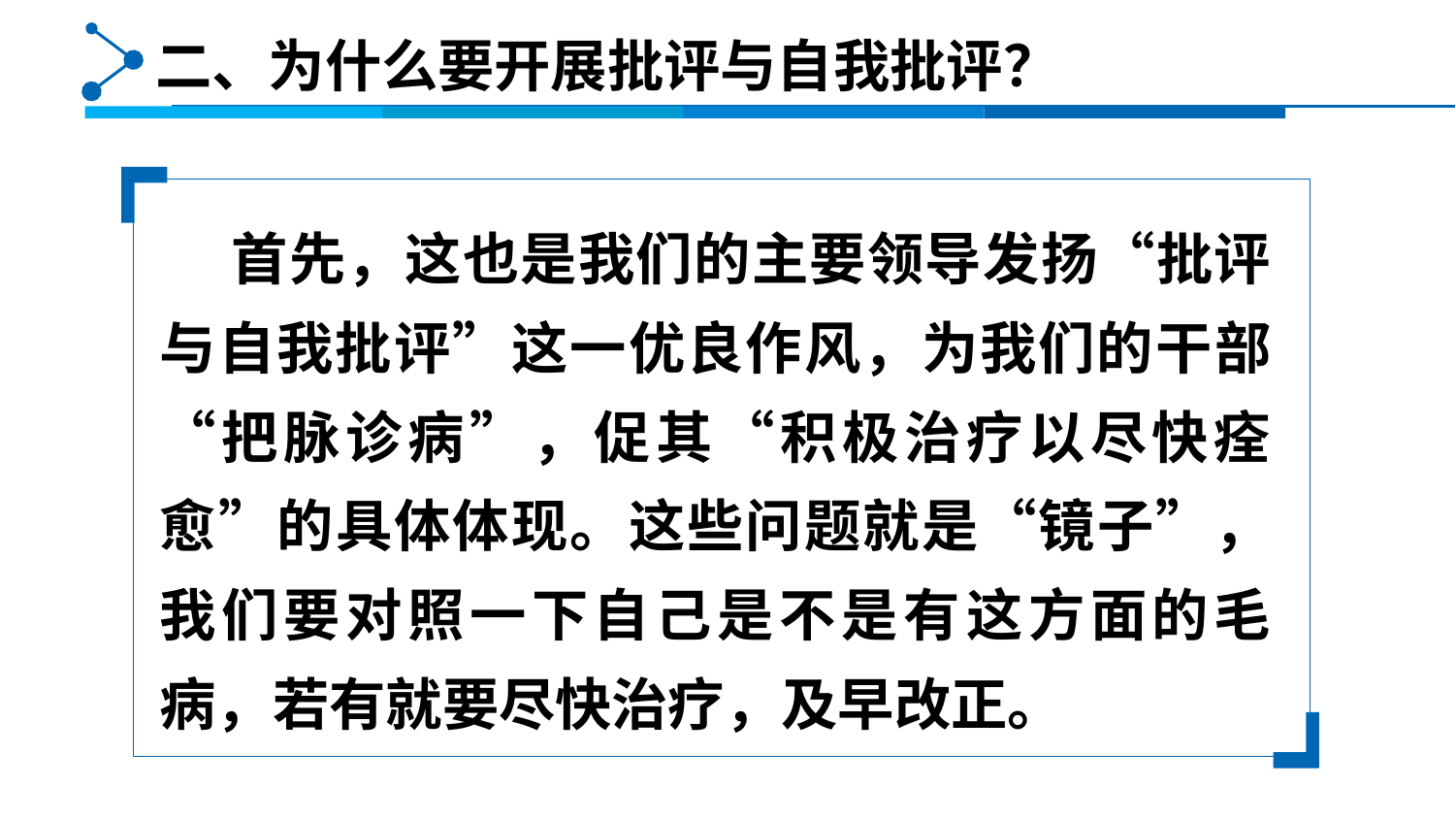

二、为什么要开展批评与自我批评？

    首先，这也是我们的主要领导发扬“批评与自我批评”这一优良作风，为我们的干部“把脉诊病”，促其“积极治疗以尽快痊愈”的具体体现。这些问题就是“镜子”，我们要对照一下自己是不是有这方面的毛病，若有就要尽快治疗，及早改正。